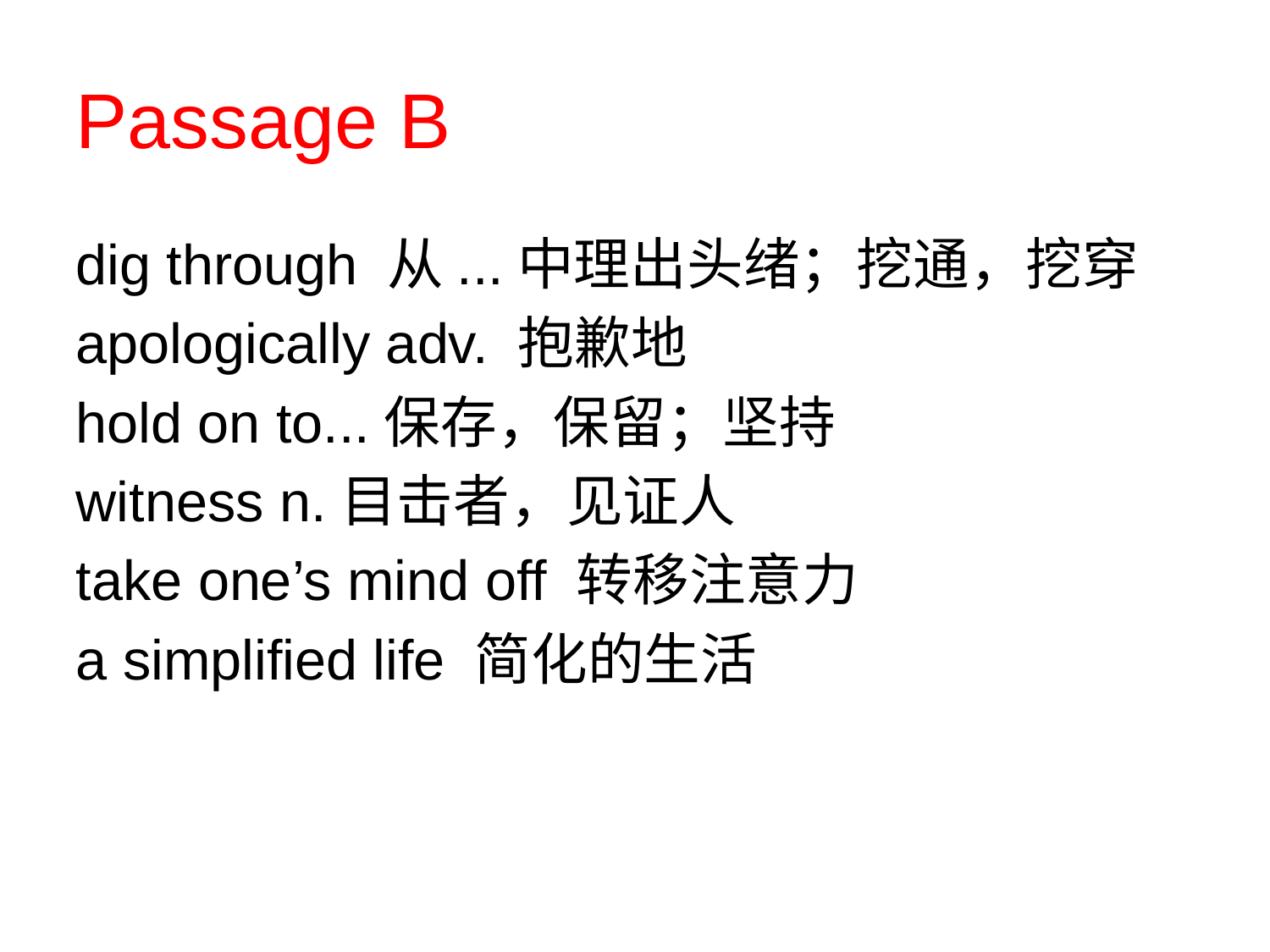

# Passage B
dig through 从...中理出头绪；挖通，挖穿
apologically adv. 抱歉地
hold on to...保存，保留；坚持
witness n.目击者，见证人
take one’s mind off 转移注意力
a simplified life 简化的生活